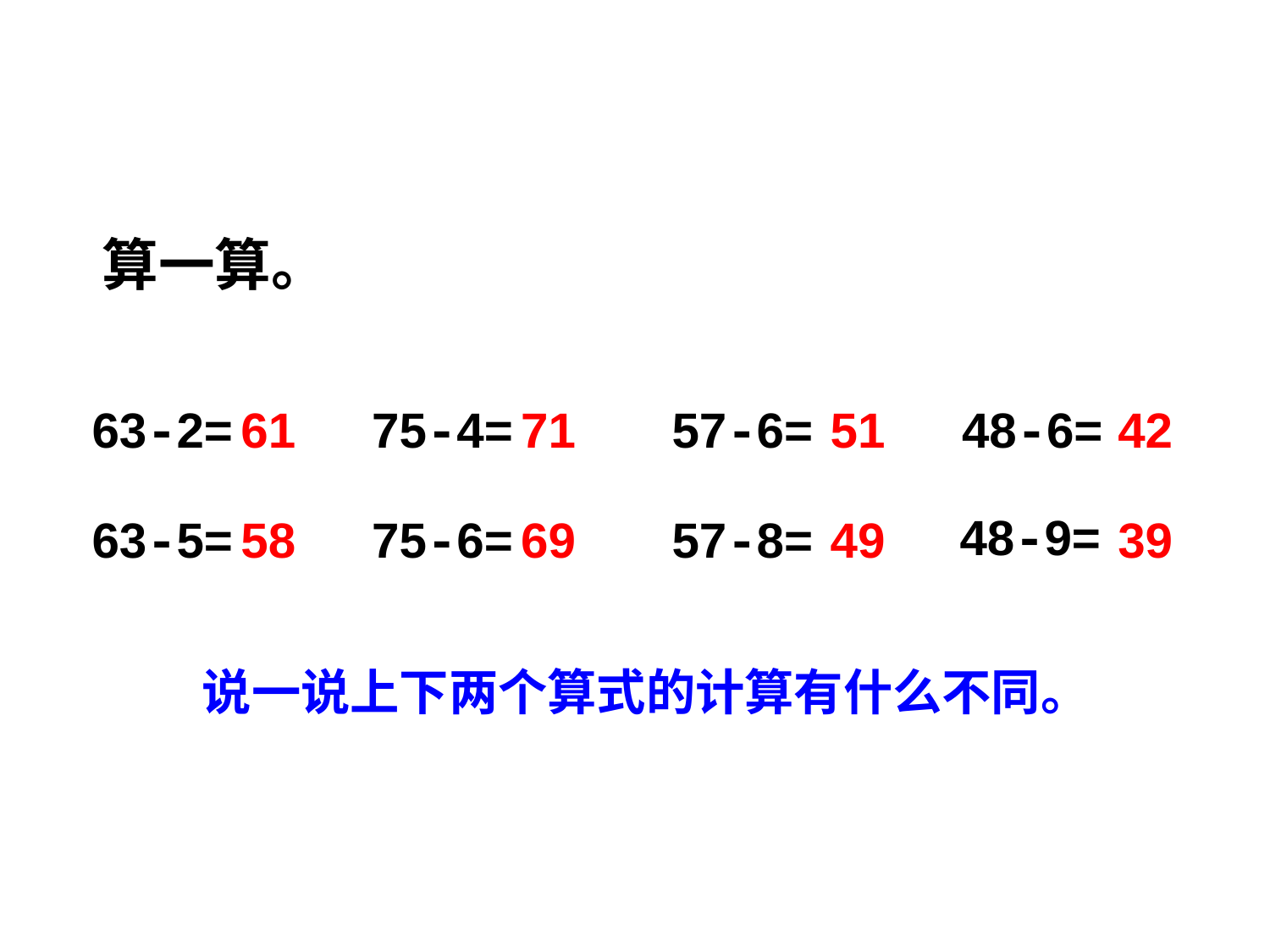

算一算。
63-2=
61
75-4=
71
57-6=
51
48-6=
42
48-9=
63-5=
58
75-6=
69
57-8=
49
39
说一说上下两个算式的计算有什么不同。